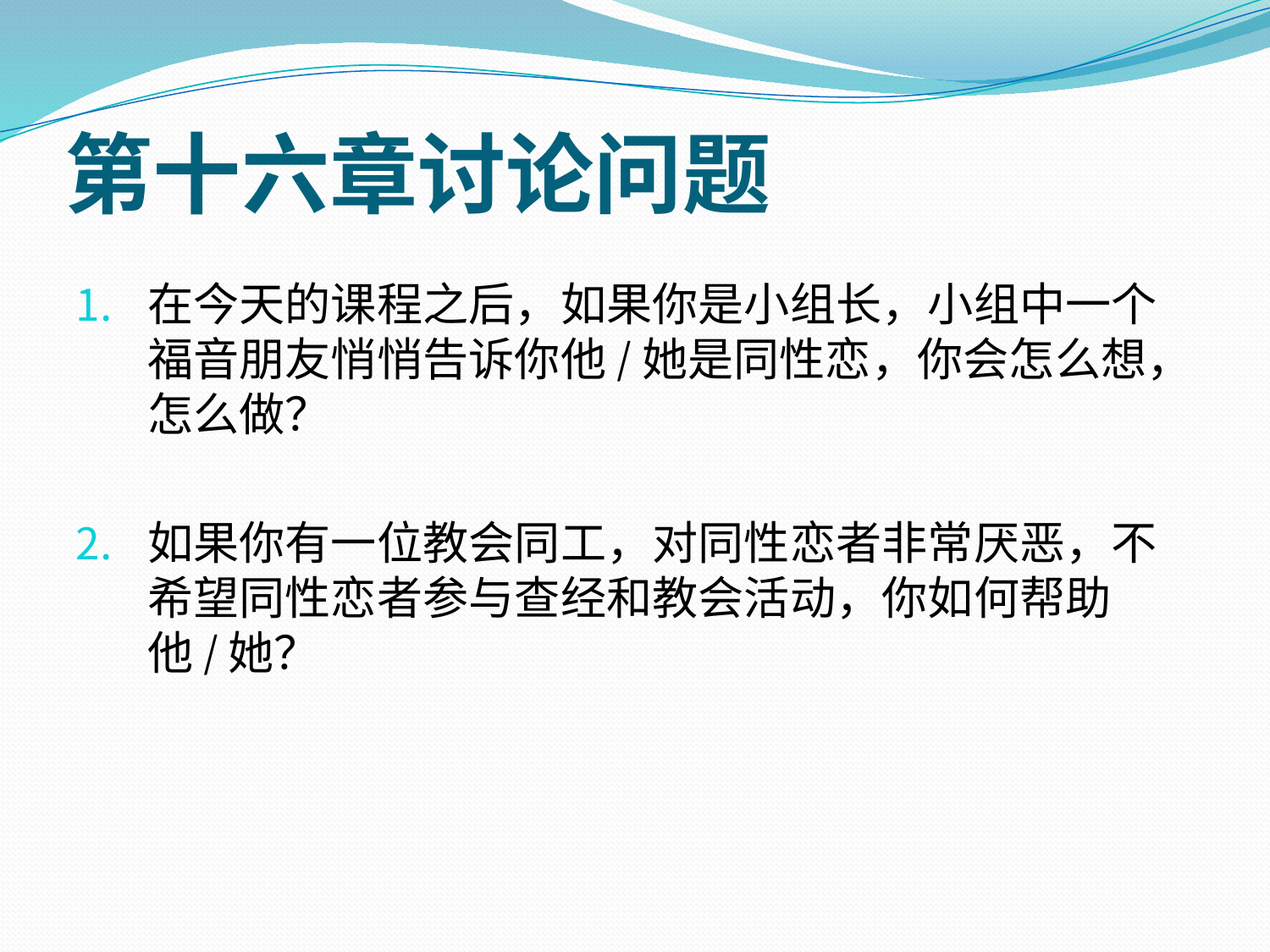

# 第十六章讨论问题
在今天的课程之后，如果你是小组长，小组中一个福音朋友悄悄告诉你他/她是同性恋，你会怎么想，怎么做？

如果你有一位教会同工，对同性恋者非常厌恶，不希望同性恋者参与查经和教会活动，你如何帮助他/她？